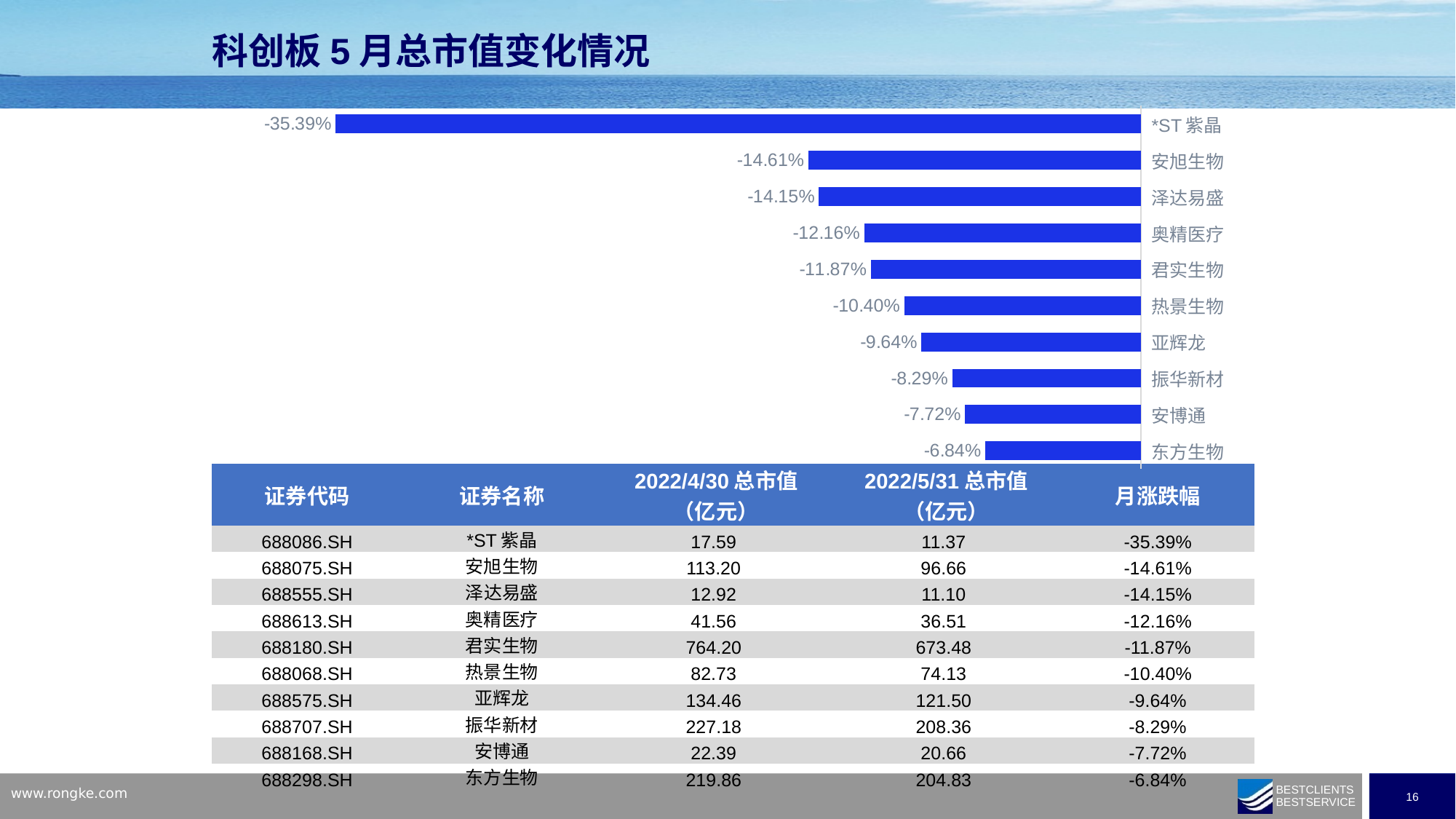

科创板5月总市值变化情况

### Chart

| Category |  |
|---|---|
| 东方生物 | -0.0683877305970964 |
| 安博通 | -0.0772047986136545 |
| 振华新材 | -0.082862453907958 |
| 亚辉龙 | -0.0963855421686748 |
| 热景生物 | -0.103977642232199 |
| 君实生物 | -0.118711146221391 |
| 奥精医疗 | -0.121590471607315 |
| 泽达易盛 | -0.14147760685877 |
| 安旭生物 | -0.146077321905459 |
| *ST紫晶 | -0.35389652839756 |
| 证券代码 | 证券名称 | 2022/4/30总市值 （亿元） | 2022/5/31总市值 （亿元） | 月涨跌幅 |
| --- | --- | --- | --- | --- |
| 688086.SH | \*ST紫晶 | 17.59 | 11.37 | -35.39% |
| 688075.SH | 安旭生物 | 113.20 | 96.66 | -14.61% |
| 688555.SH | 泽达易盛 | 12.92 | 11.10 | -14.15% |
| 688613.SH | 奥精医疗 | 41.56 | 36.51 | -12.16% |
| 688180.SH | 君实生物 | 764.20 | 673.48 | -11.87% |
| 688068.SH | 热景生物 | 82.73 | 74.13 | -10.40% |
| 688575.SH | 亚辉龙 | 134.46 | 121.50 | -9.64% |
| 688707.SH | 振华新材 | 227.18 | 208.36 | -8.29% |
| 688168.SH | 安博通 | 22.39 | 20.66 | -7.72% |
| 688298.SH | 东方生物 | 219.86 | 204.83 | -6.84% |